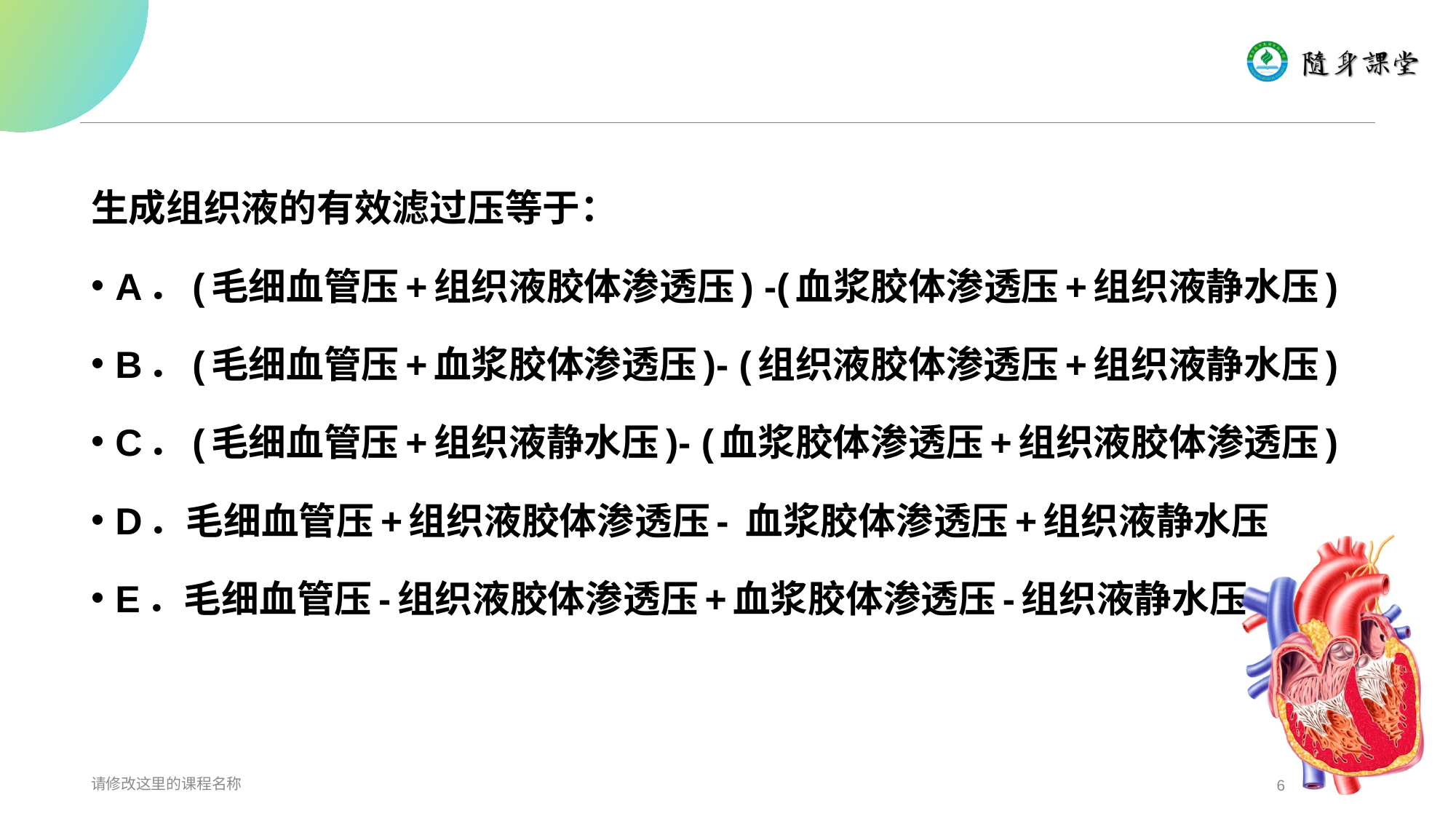

#
生成组织液的有效滤过压等于：
A．(毛细血管压+组织液胶体渗透压) -(血浆胶体渗透压+组织液静水压)
B．(毛细血管压+血浆胶体渗透压)- (组织液胶体渗透压+组织液静水压)
C．(毛细血管压+组织液静水压)- (血浆胶体渗透压+组织液胶体渗透压)
D．毛细血管压+组织液胶体渗透压- 血浆胶体渗透压+组织液静水压
E．毛细血管压-组织液胶体渗透压+血浆胶体渗透压-组织液静水压
请修改这里的课程名称
6